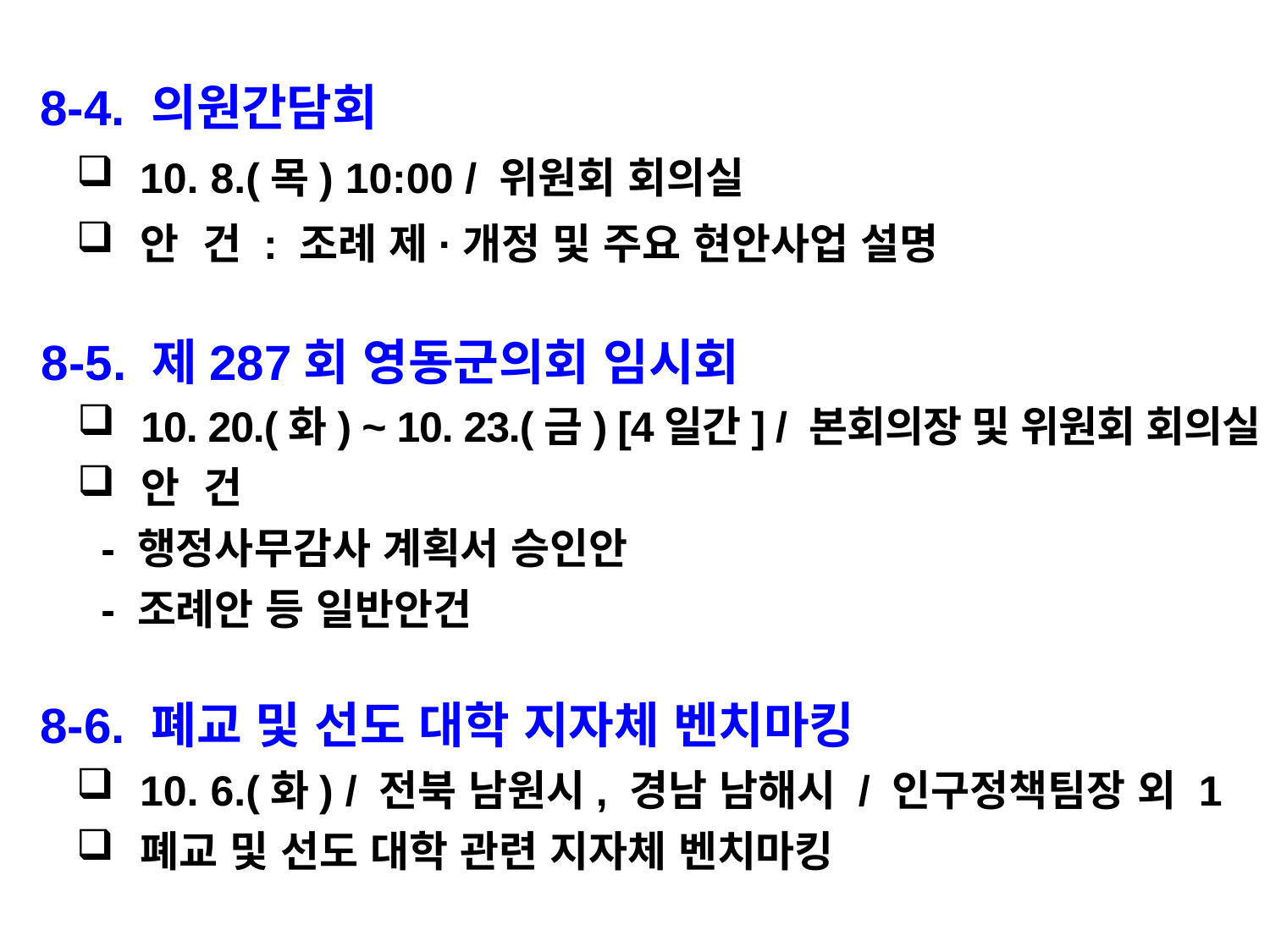

8-4. 의원간담회
10. 8.(목) 10:00 / 위원회 회의실
안  건 : 조례 제·개정 및 주요 현안사업 설명

  8-5. 제287회 영동군의회 임시회
10. 20.(화) ~ 10. 23.(금) [4일간] / 본회의장 및 위원회 회의실
안  건
  - 행정사무감사 계획서 승인안
  - 조례안 등 일반안건

  8-6. 폐교 및 선도 대학 지자체 벤치마킹
10. 6.(화) / 전북 남원시, 경남 남해시 / 인구정책팀장 외 1
폐교 및 선도 대학 관련 지자체 벤치마킹